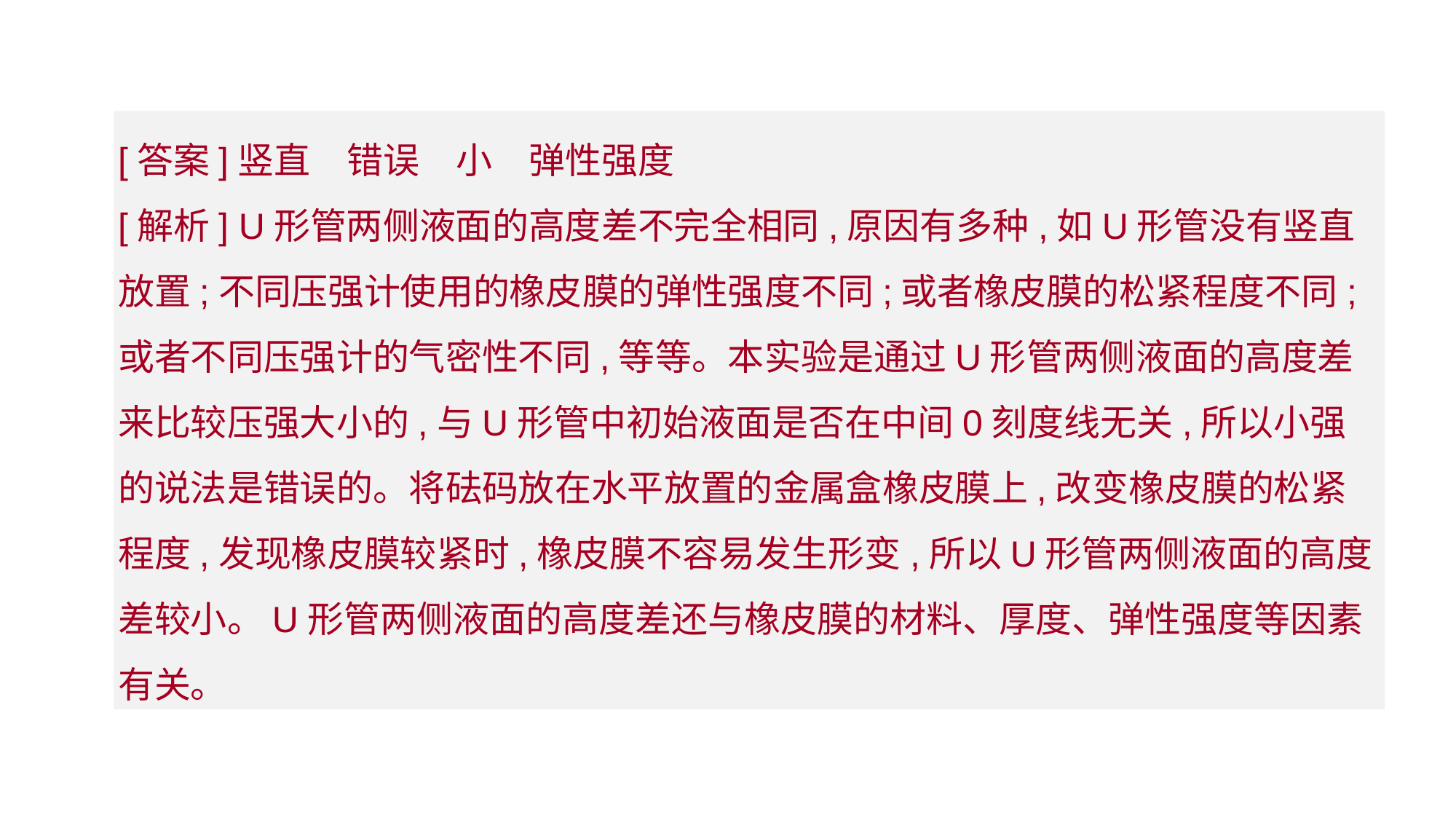

[答案]竖直　错误　小　弹性强度
[解析] U形管两侧液面的高度差不完全相同,原因有多种,如U形管没有竖直放置;不同压强计使用的橡皮膜的弹性强度不同;或者橡皮膜的松紧程度不同;或者不同压强计的气密性不同,等等。本实验是通过U形管两侧液面的高度差来比较压强大小的,与U形管中初始液面是否在中间0刻度线无关,所以小强的说法是错误的。将砝码放在水平放置的金属盒橡皮膜上,改变橡皮膜的松紧程度,发现橡皮膜较紧时,橡皮膜不容易发生形变,所以U形管两侧液面的高度差较小。U形管两侧液面的高度差还与橡皮膜的材料、厚度、弹性强度等因素有关。